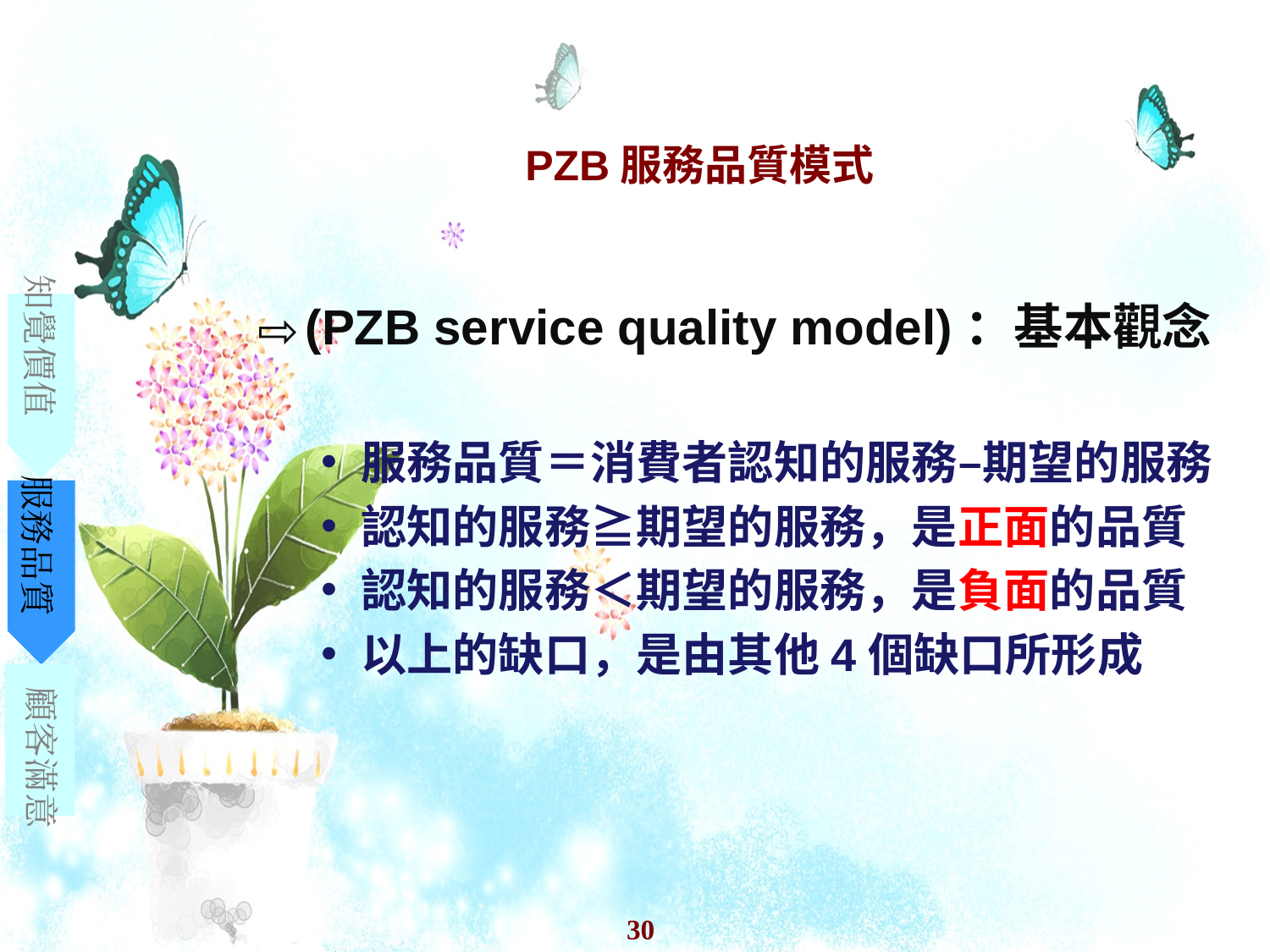

# PZB服務品質模式
(PZB service quality model)：基本觀念

服務品質＝消費者認知的服務–期望的服務
認知的服務≧期望的服務，是正面的品質
認知的服務＜期望的服務，是負面的品質
以上的缺口，是由其他4個缺口所形成
知覺價值

服務品質

顧客滿意